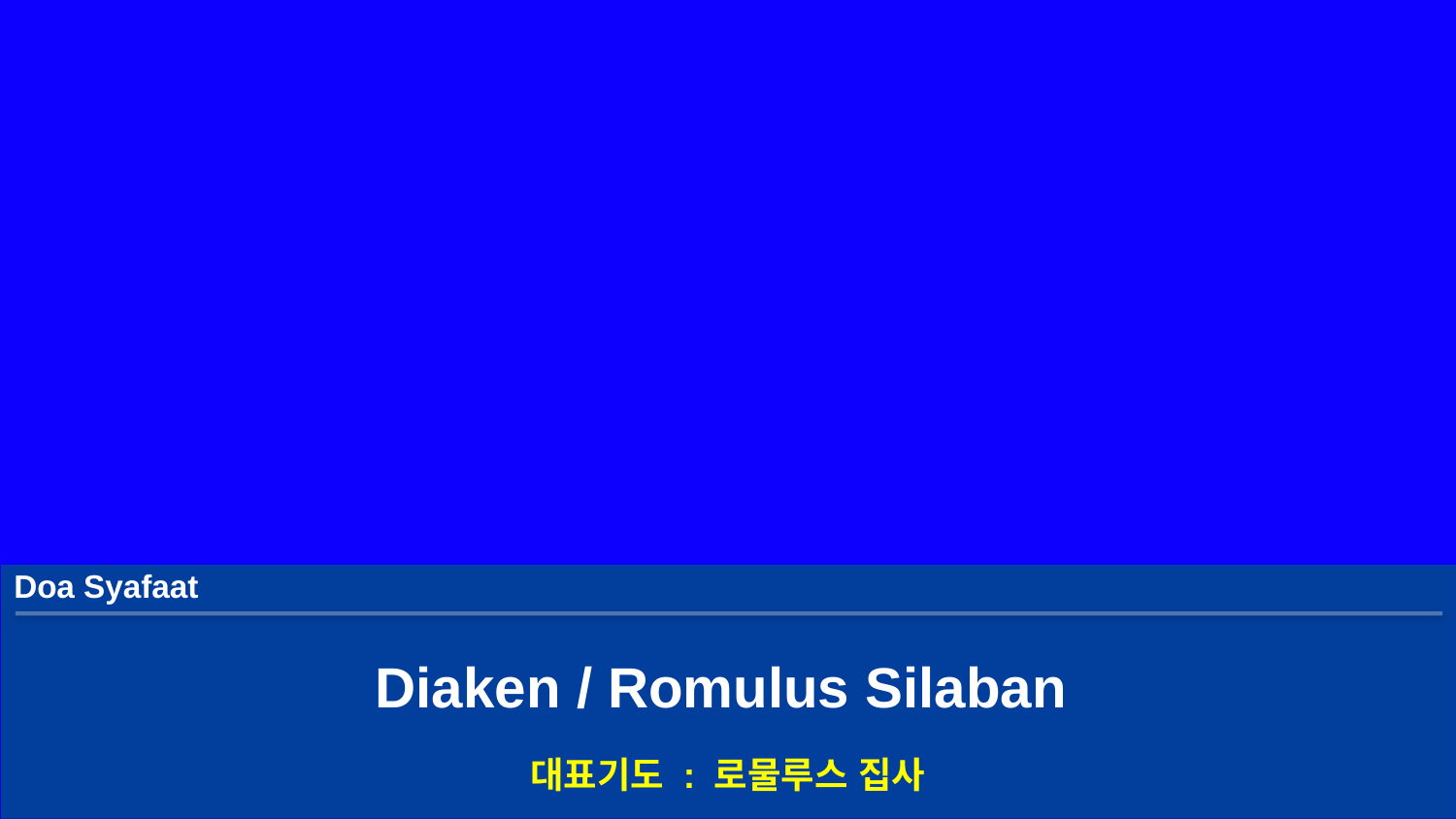

Doa Syafaat
Diaken / Romulus Silaban
대표기도 : 로물루스 집사